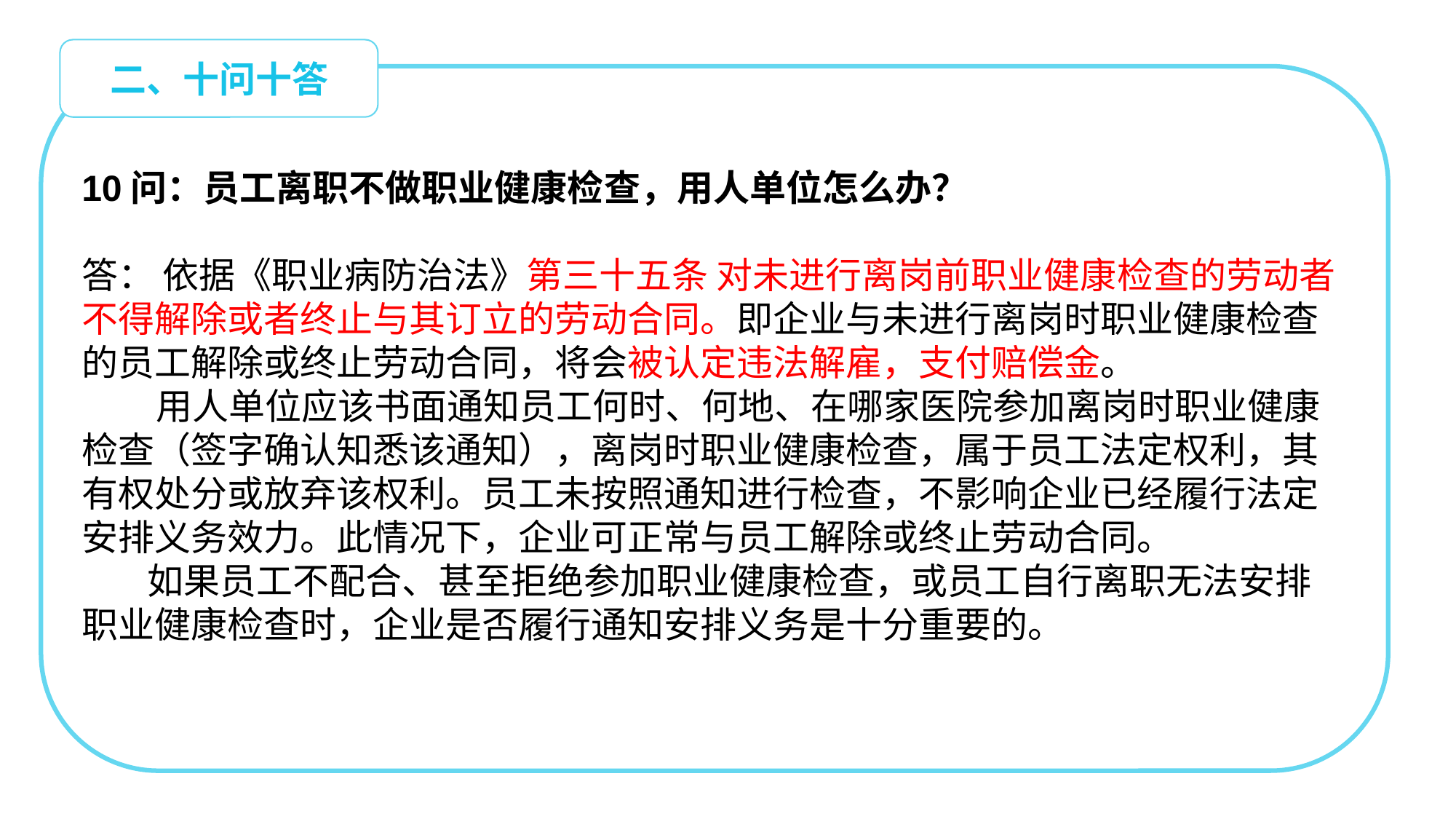

为保护劳动者健康，公司开展了岗前和岗中职业健康检查，但尚未涉及离岗职业健康检查。不符合相关法律法规要求，同时也埋下被追责的隐患。
二、十问十答

10问：员工离职不做职业健康检查，用人单位怎么办？

答： 依据《职业病防治法》第三十五条 对未进行离岗前职业健康检查的劳动者不得解除或者终止与其订立的劳动合同。即企业与未进行离岗时职业健康检查的员工解除或终止劳动合同，将会被认定违法解雇，支付赔偿金。
        用人单位应该书面通知员工何时、何地、在哪家医院参加离岗时职业健康检查（签字确认知悉该通知），离岗时职业健康检查，属于员工法定权利，其有权处分或放弃该权利。员工未按照通知进行检查，不影响企业已经履行法定安排义务效力。此情况下，企业可正常与员工解除或终止劳动合同。
       如果员工不配合、甚至拒绝参加职业健康检查，或员工自行离职无法安排职业健康检查时，企业是否履行通知安排义务是十分重要的。